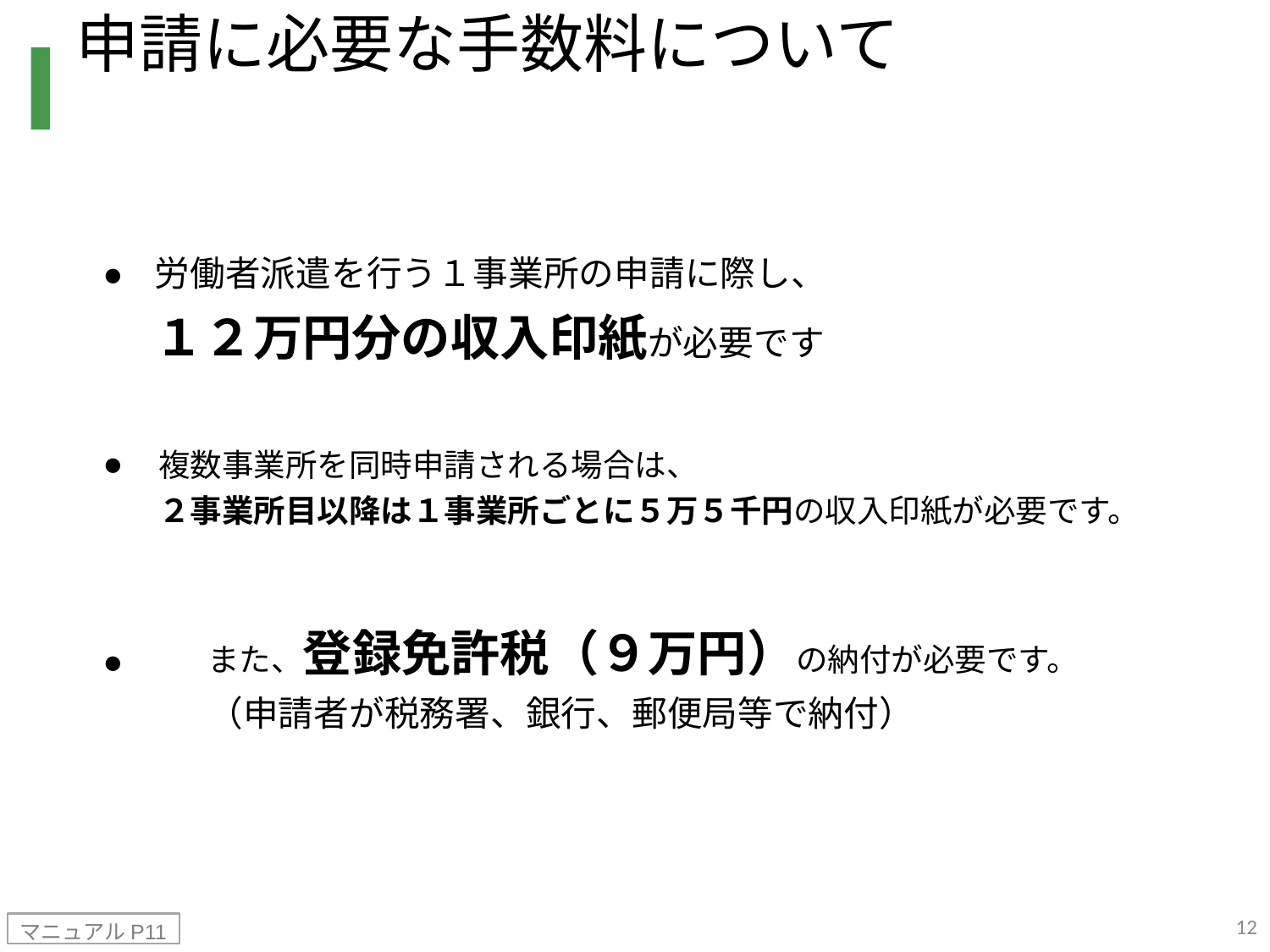

# 申請に必要な手数料について

労働者派遣を行う１事業所の申請に際し、
１２万円分の収入印紙が必要です
●
●
複数事業所を同時申請される場合は、
２事業所目以降は１事業所ごとに５万５千円の収入印紙が必要です。
　　また、登録免許税（９万円）の納付が必要です。
　　（申請者が税務署、銀行、郵便局等で納付）
●
12
マニュアルP11